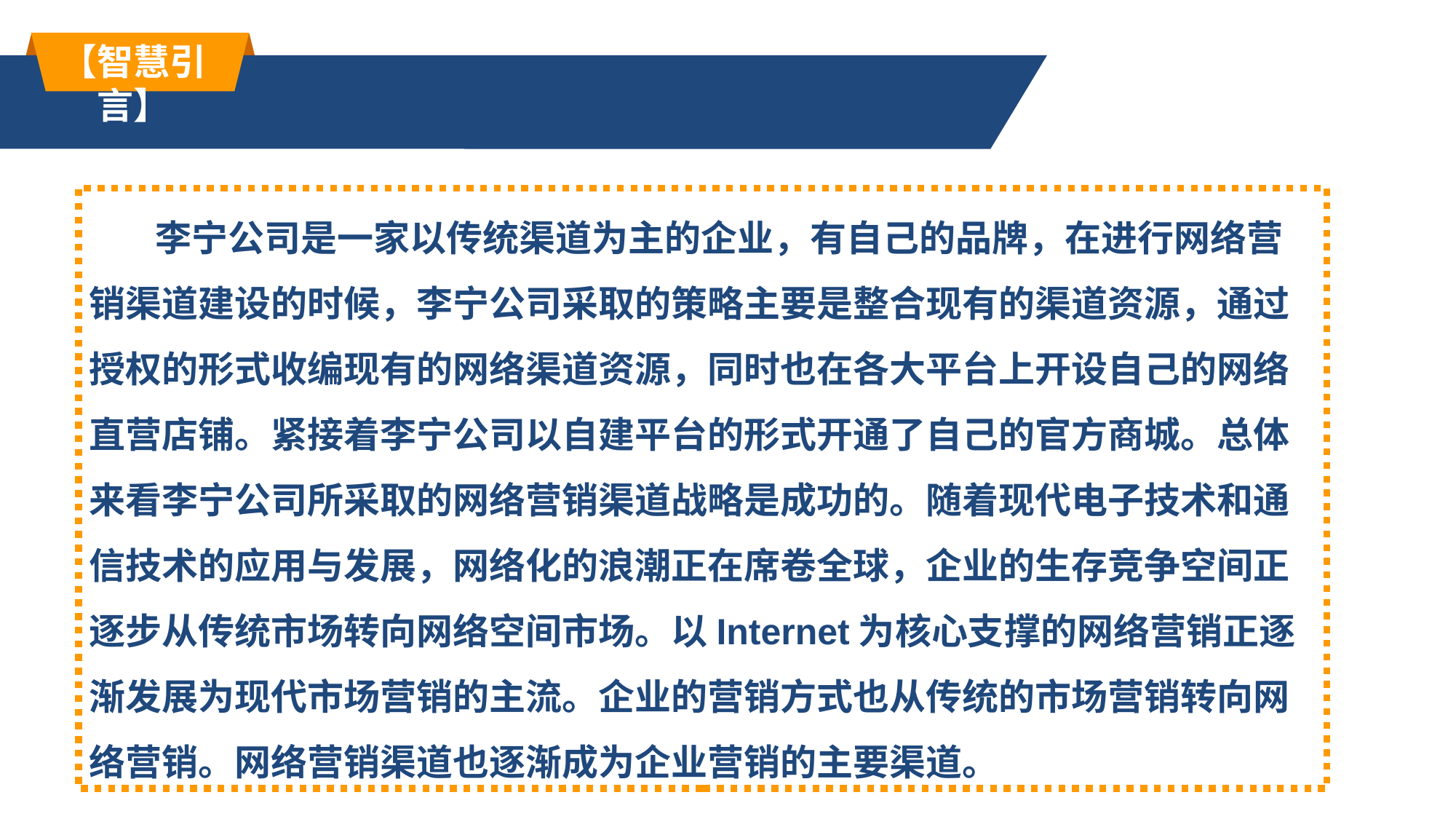

【智慧引言】

       李宁公司是一家以传统渠道为主的企业，有自己的品牌，在进行网络营销渠道建设的时候，李宁公司采取的策略主要是整合现有的渠道资源，通过授权的形式收编现有的网络渠道资源，同时也在各大平台上开设自己的网络直营店铺。紧接着李宁公司以自建平台的形式开通了自己的官方商城。总体来看李宁公司所采取的网络营销渠道战略是成功的。随着现代电子技术和通信技术的应用与发展，网络化的浪潮正在席卷全球，企业的生存竞争空间正逐步从传统市场转向网络空间市场。以Internet为核心支撑的网络营销正逐渐发展为现代市场营销的主流。企业的营销方式也从传统的市场营销转向网络营销。网络营销渠道也逐渐成为企业营销的主要渠道。